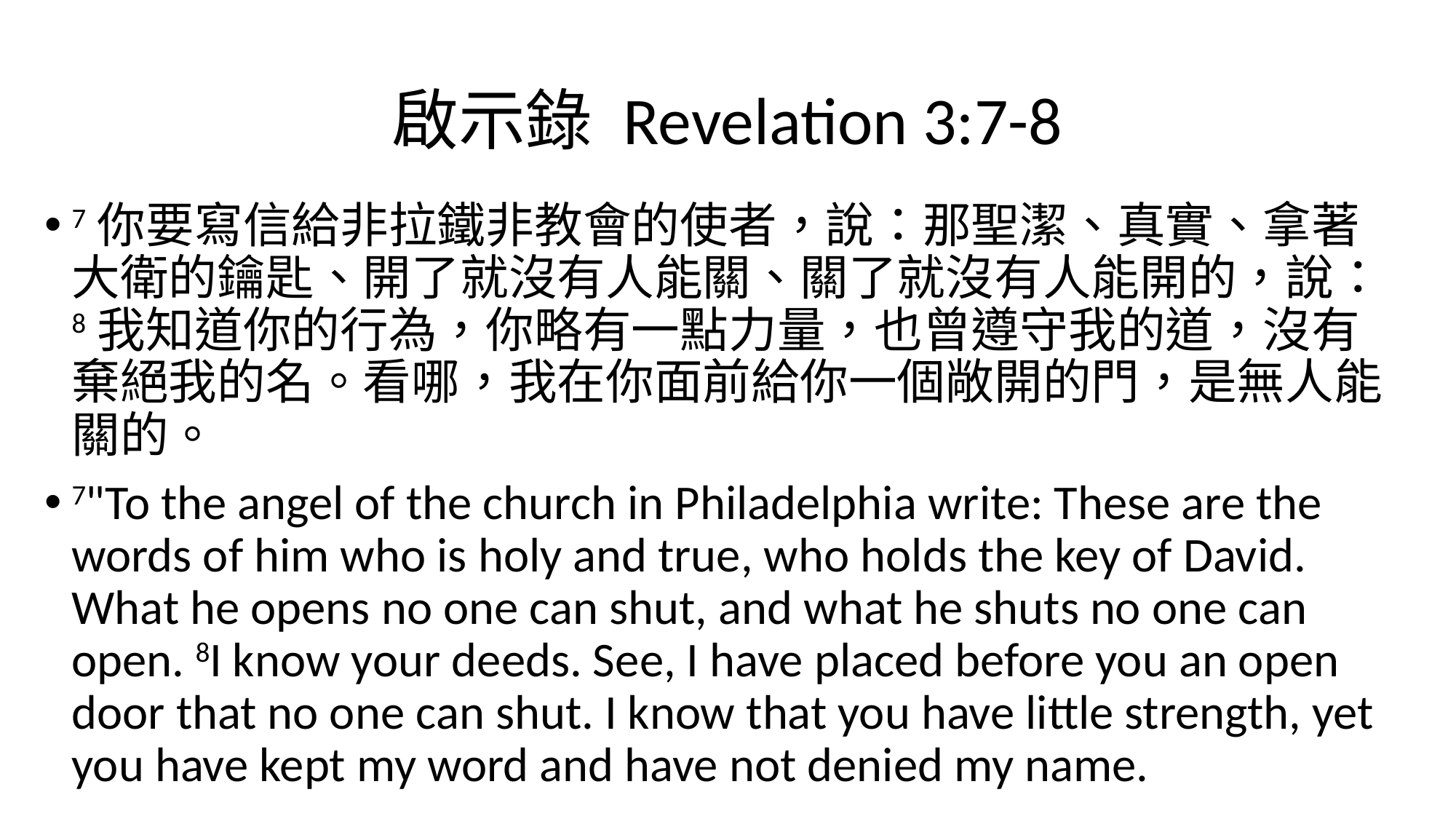

# 啟示錄 Revelation 3:7-8
7你要寫信給非拉鐵非教會的使者，說：那聖潔、真實、拿著大衛的鑰匙、開了就沒有人能關、關了就沒有人能開的，說：8我知道你的行為，你略有一點力量，也曾遵守我的道，沒有棄絕我的名。看哪，我在你面前給你一個敞開的門，是無人能關的。
7"To the angel of the church in Philadelphia write: These are the words of him who is holy and true, who holds the key of David. What he opens no one can shut, and what he shuts no one can open. 8I know your deeds. See, I have placed before you an open door that no one can shut. I know that you have little strength, yet you have kept my word and have not denied my name.